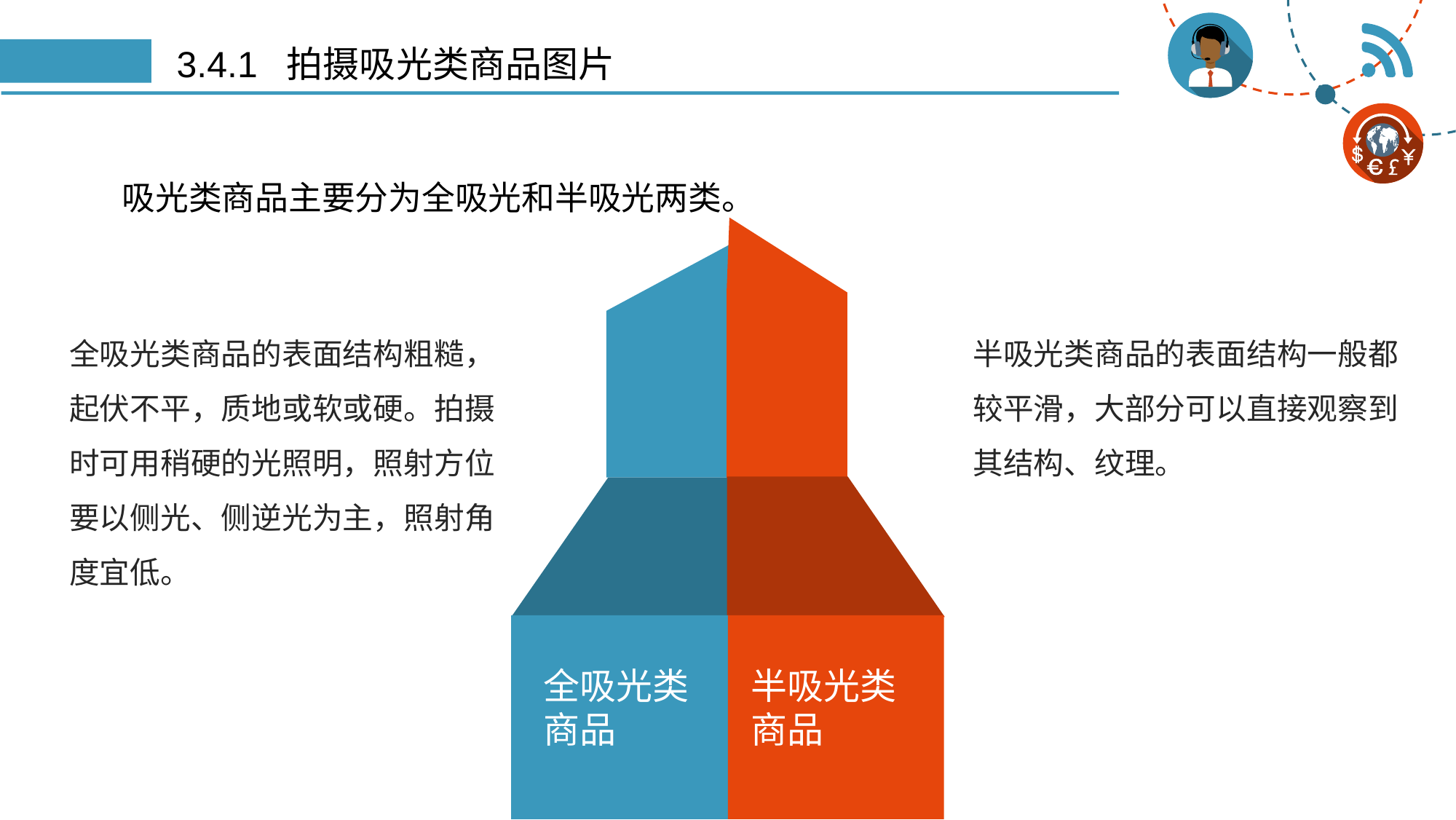

# 3.4.1  拍摄吸光类商品图片
吸光类商品主要分为全吸光和半吸光两类。

全吸光类商品的表面结构粗糙，起伏不平，质地或软或硬。拍摄时可用稍硬的光照明，照射方位要以侧光、侧逆光为主，照射角度宜低。
半吸光类商品的表面结构一般都较平滑，大部分可以直接观察到其结构、纹理。

全吸光类商品
半吸光类商品